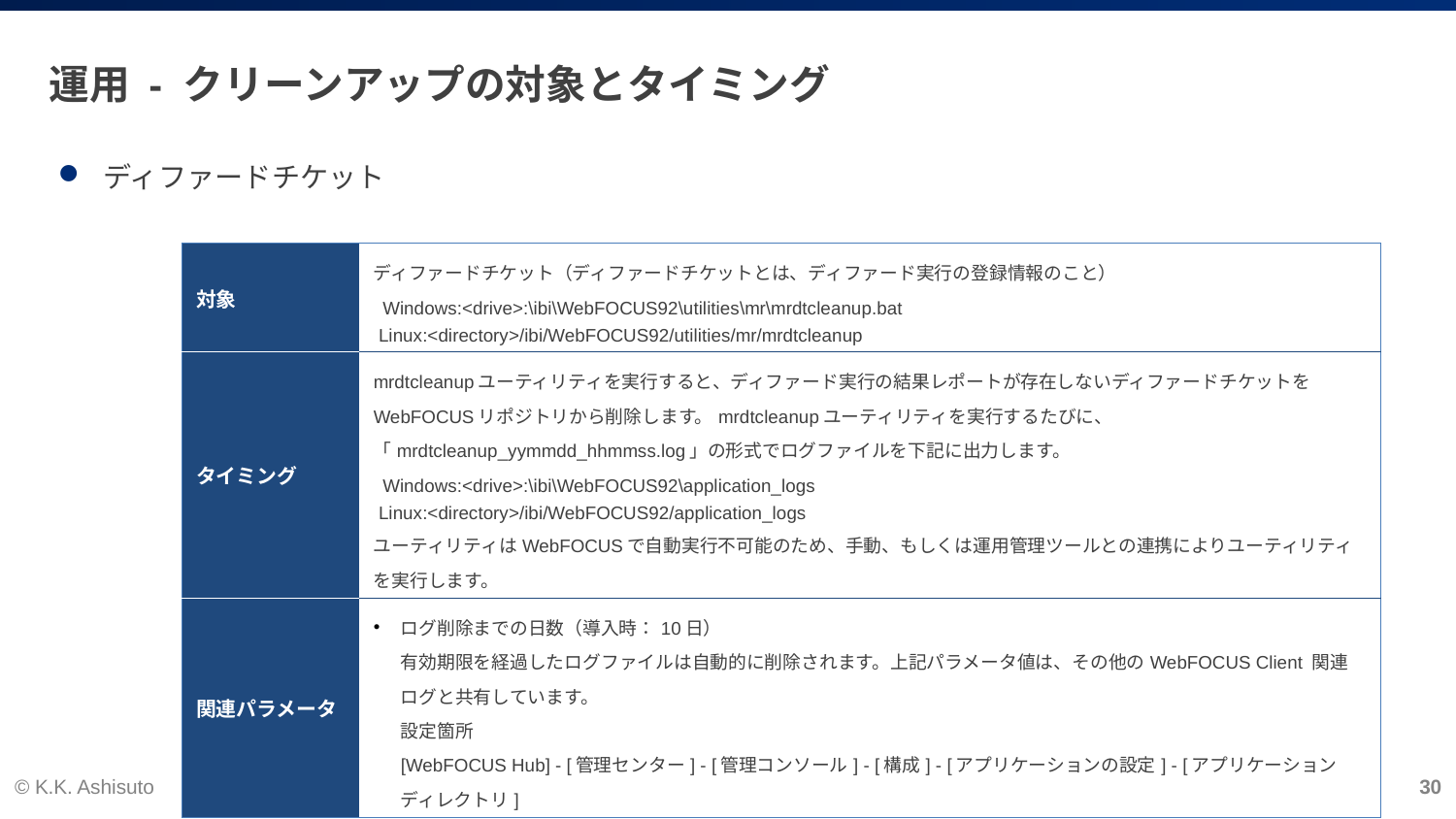

# 運用 - クリーンアップの対象とタイミング
ディファードチケット
| 対象 | ディファードチケット（ディファードチケットとは、ディファード実行の登録情報のこと） Windows:<drive>:\ibi\WebFOCUS92\utilities\mr\mrdtcleanup.bat Linux:<directory>/ibi/WebFOCUS92/utilities/mr/mrdtcleanup |
| --- | --- |
| タイミング | mrdtcleanupユーティリティを実行すると、ディファード実行の結果レポートが存在しないディファードチケットをWebFOCUSリポジトリから削除します。mrdtcleanupユーティリティを実行するたびに、「mrdtcleanup\_yymmdd\_hhmmss.log」の形式でログファイルを下記に出力します。 Windows:<drive>:\ibi\WebFOCUS92\application\_logs Linux:<directory>/ibi/WebFOCUS92/application\_logs ユーティリティはWebFOCUSで自動実行不可能のため、手動、もしくは運用管理ツールとの連携によりユーティリティを実行します。 |
| 関連パラメータ | ログ削除までの日数（導入時：10日） 有効期限を経過したログファイルは自動的に削除されます。上記パラメータ値は、その他のWebFOCUS Client 関連ログと共有しています。 設定箇所 [WebFOCUS Hub] - [管理センター] - [管理コンソール] - [構成] - [アプリケーションの設定] - [アプリケーションディレクトリ] |
© K.K. Ashisuto
30